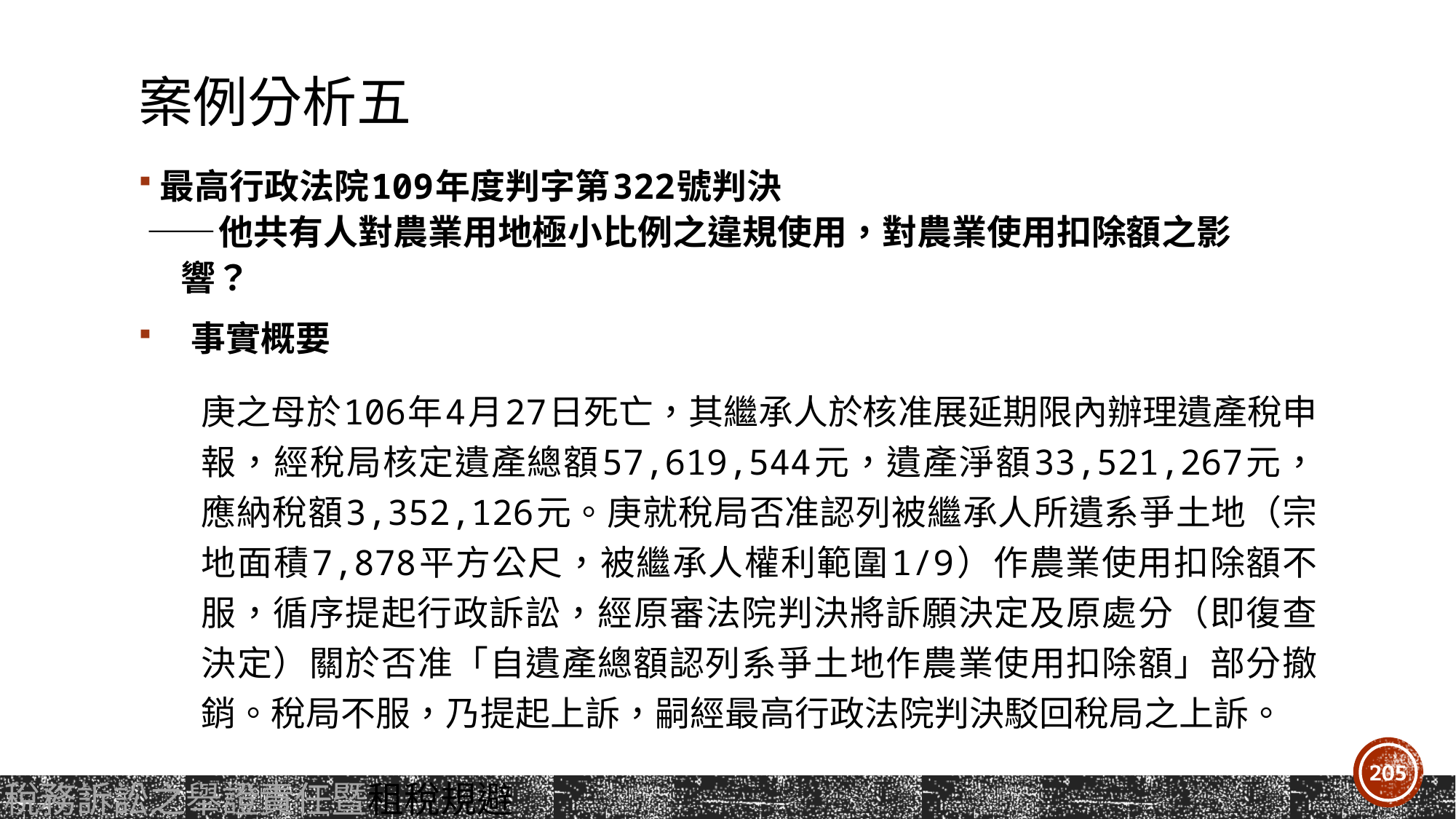

# 案例分析五
最高行政法院109年度判字第322號判決
 ——他共有人對農業用地極小比例之違規使用，對農業使用扣除額之影
     響？

事實概要

庚之母於106年4月27日死亡，其繼承人於核准展延期限內辦理遺產稅申報，經稅局核定遺產總額57,619,544元，遺產淨額33,521,267元，應納稅額3,352,126元。庚就稅局否准認列被繼承人所遺系爭土地（宗地面積7,878平方公尺，被繼承人權利範圍1/9）作農業使用扣除額不服，循序提起行政訴訟，經原審法院判決將訴願決定及原處分（即復查決定）關於否准「自遺產總額認列系爭土地作農業使用扣除額」部分撤銷。稅局不服，乃提起上訴，嗣經最高行政法院判決駁回稅局之上訴。

205